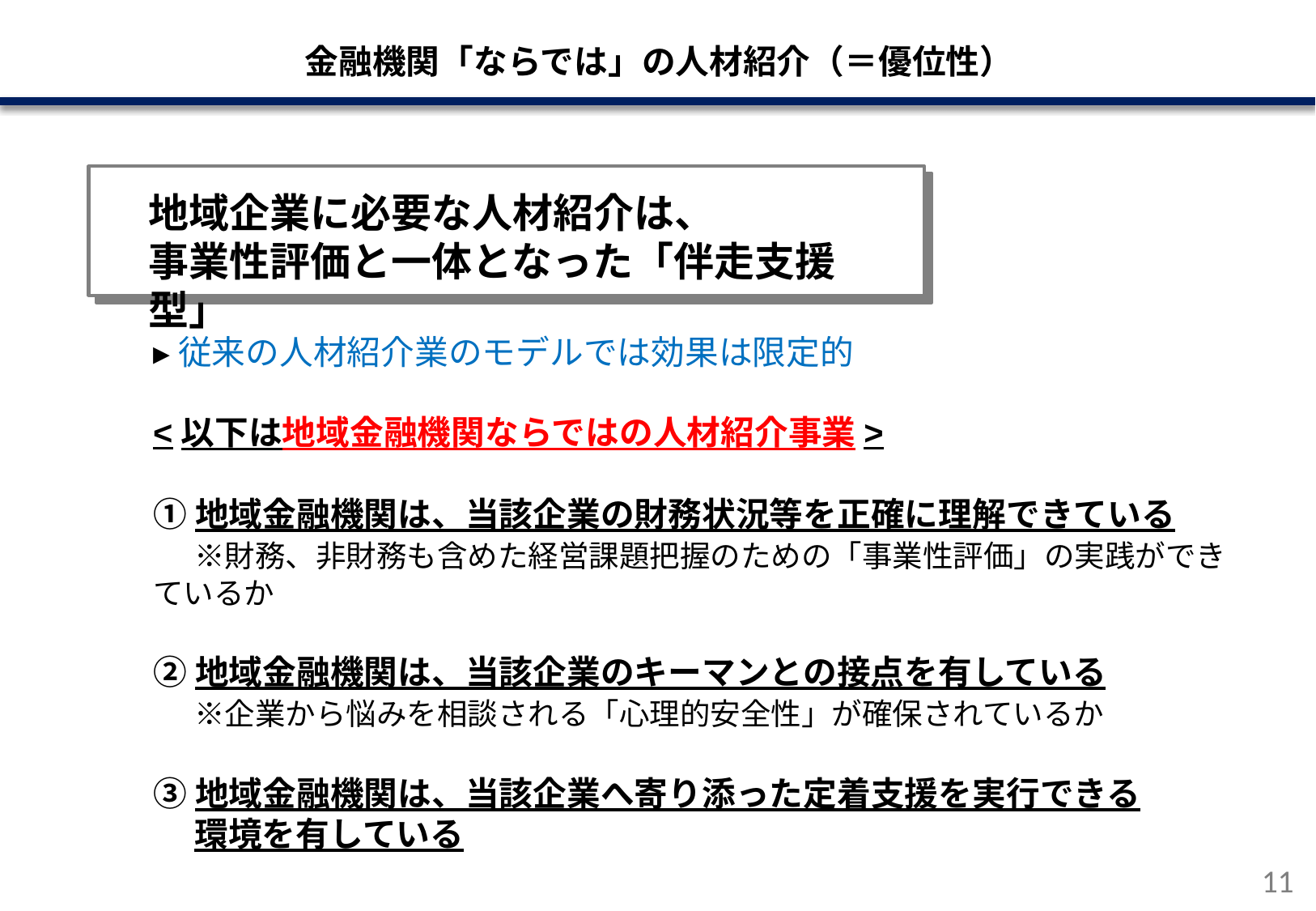

# 金融機関「ならでは」の人材紹介（＝優位性）

地域企業に必要な人材紹介は、
事業性評価と一体となった「伴走支援型」

▸従来の人材紹介業のモデルでは効果は限定的

<以下は地域金融機関ならではの人材紹介事業>

①地域金融機関は、当該企業の財務状況等を正確に理解できている
　 ※財務、非財務も含めた経営課題把握のための「事業性評価」の実践ができているか

②地域金融機関は、当該企業のキーマンとの接点を有している
　 ※企業から悩みを相談される「心理的安全性」が確保されているか

③地域金融機関は、当該企業へ寄り添った定着支援を実行できる
　 環境を有している

11